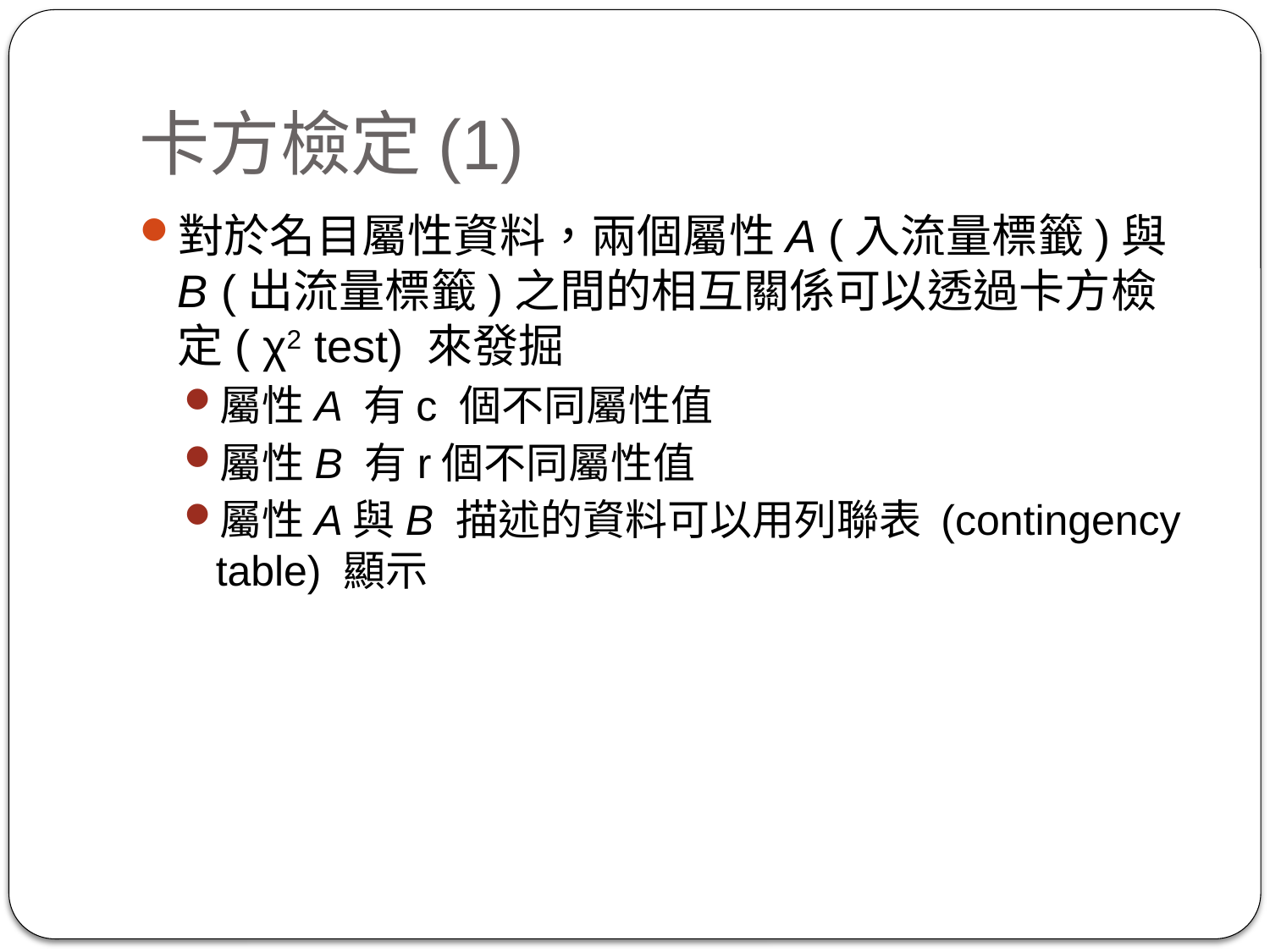

# 卡方檢定(1)
對於名目屬性資料，兩個屬性A (入流量標籤)與B (出流量標籤)之間的相互關係可以透過卡方檢定( χ2 test) 來發掘
屬性A 有c 個不同屬性值
屬性B 有r個不同屬性值
屬性A與B 描述的資料可以用列聯表 (contingency table) 顯示